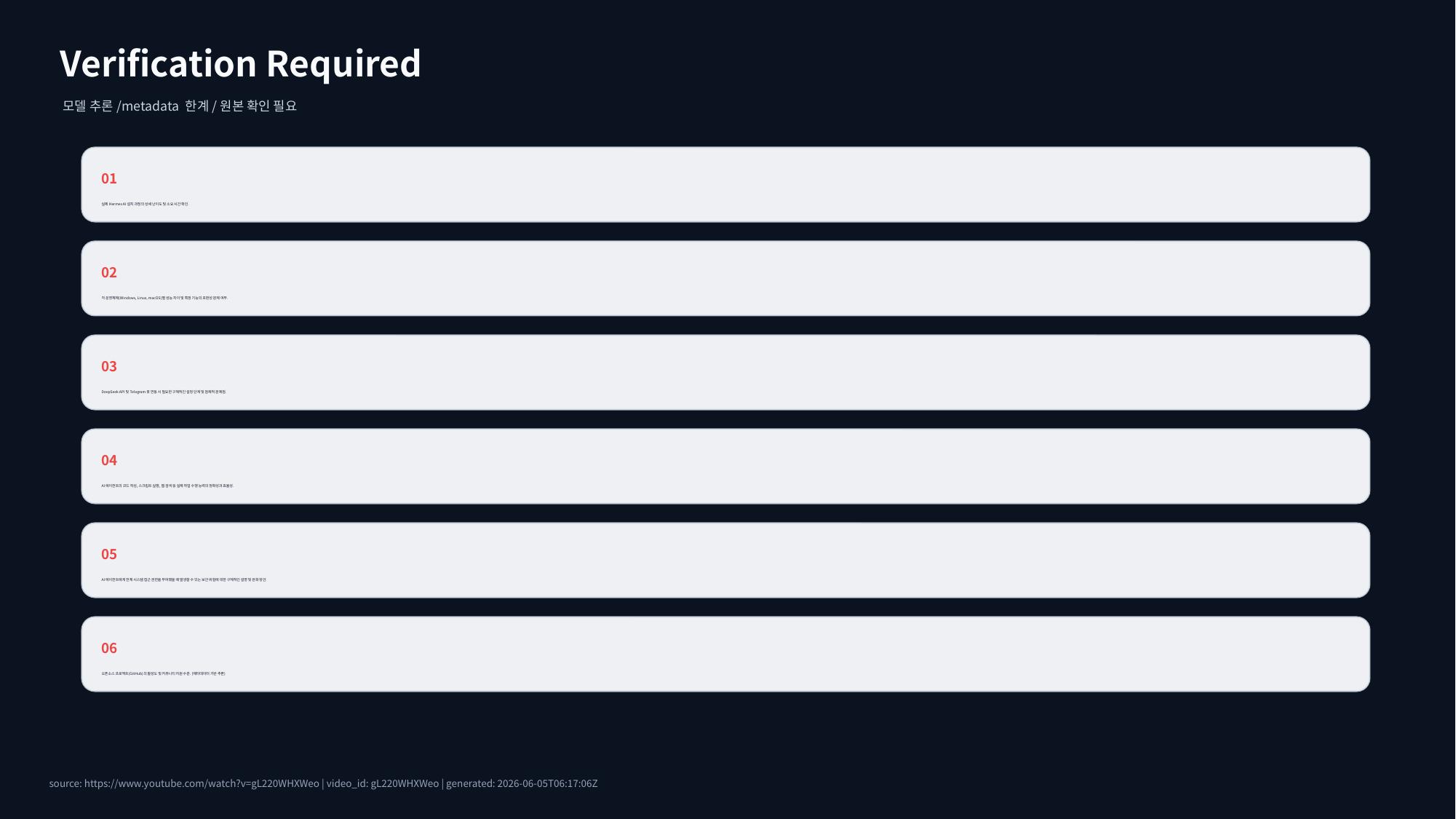

Verification Required
모델 추론/metadata 한계/원본 확인 필요

01
실제 Hermes AI 설치 과정의 상세 난이도 및 소요 시간 확인.

02
각 운영체제(Windows, Linux, macOS)별 성능 차이 및 특정 기능의 호환성 문제 여부.

03
DeepSeek API 및 Telegram 봇 연동 시 필요한 구체적인 설정 단계 및 잠재적 문제점.

04
AI 에이전트의 코드 작성, 스크립트 실행, 웹 검색 등 실제 작업 수행 능력의 정확성과 효율성.

05
AI 에이전트에게 전체 시스템 접근 권한을 부여했을 때 발생할 수 있는 보안 위험에 대한 구체적인 설명 및 완화 방안.

06
오픈소스 프로젝트(GitHub)의 활성도 및 커뮤니티 지원 수준. (메타데이터 기반 추론)
source: https://www.youtube.com/watch?v=gL220WHXWeo | video_id: gL220WHXWeo | generated: 2026-06-05T06:17:06Z